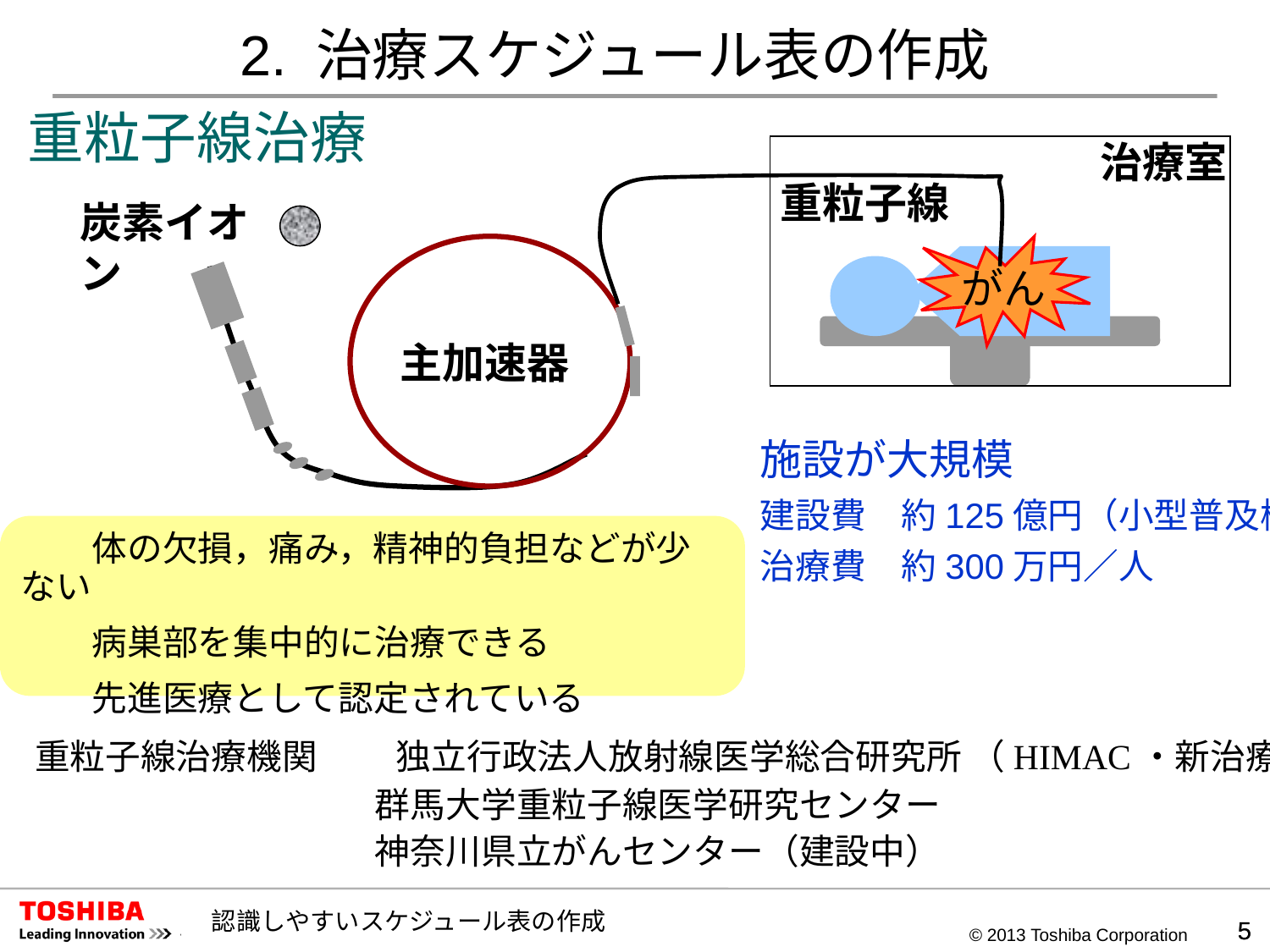

2. 治療スケジュール表の作成
重粒子線治療

治療室

重粒子線
炭素イオン

がん

主加速器

施設が大規模
建設費　約125億円（小型普及機）
治療費　約300万円／人
　　体の欠損，痛み，精神的負担などが少ない
　　病巣部を集中的に治療できる
　　先進医療として認定されている
重粒子線治療機関 　　独立行政法人放射線医学総合研究所 （HIMAC・新治療棟）
　		　　  群馬大学重粒子線医学研究センター
　		　　  神奈川県立がんセンター（建設中）
認識しやすいスケジュール表の作成